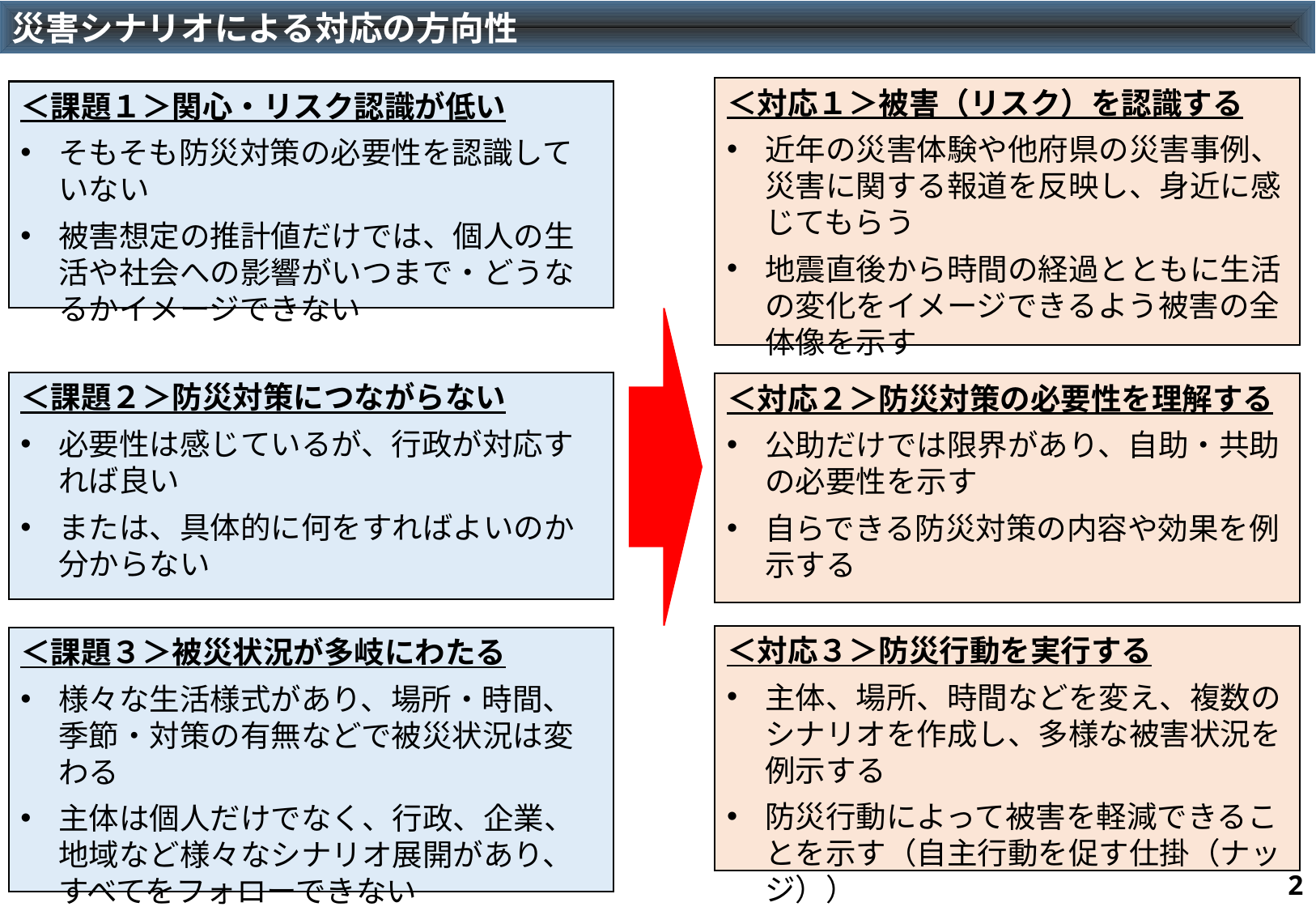

災害シナリオによる対応の方向性
＜対応１＞被害（リスク）を認識する
近年の災害体験や他府県の災害事例、災害に関する報道を反映し、身近に感じてもらう
地震直後から時間の経過とともに生活の変化をイメージできるよう被害の全体像を示す

＜課題１＞関心・リスク認識が低い
そもそも防災対策の必要性を認識していない
被害想定の推計値だけでは、個人の生活や社会への影響がいつまで・どうなるかイメージできない

＜課題２＞防災対策につながらない
必要性は感じているが、行政が対応すれば良い
または、具体的に何をすればよいのか分からない

＜対応２＞防災対策の必要性を理解する
公助だけでは限界があり、自助・共助の必要性を示す
自らできる防災対策の内容や効果を例示する

＜対応３＞防災行動を実行する
主体、場所、時間などを変え、複数のシナリオを作成し、多様な被害状況を例示する
防災行動によって被害を軽減できることを示す（自主行動を促す仕掛（ナッジ））

＜課題３＞被災状況が多岐にわたる
様々な生活様式があり、場所・時間、季節・対策の有無などで被災状況は変わる
主体は個人だけでなく、行政、企業、地域など様々なシナリオ展開があり、すべてをフォローできない

2